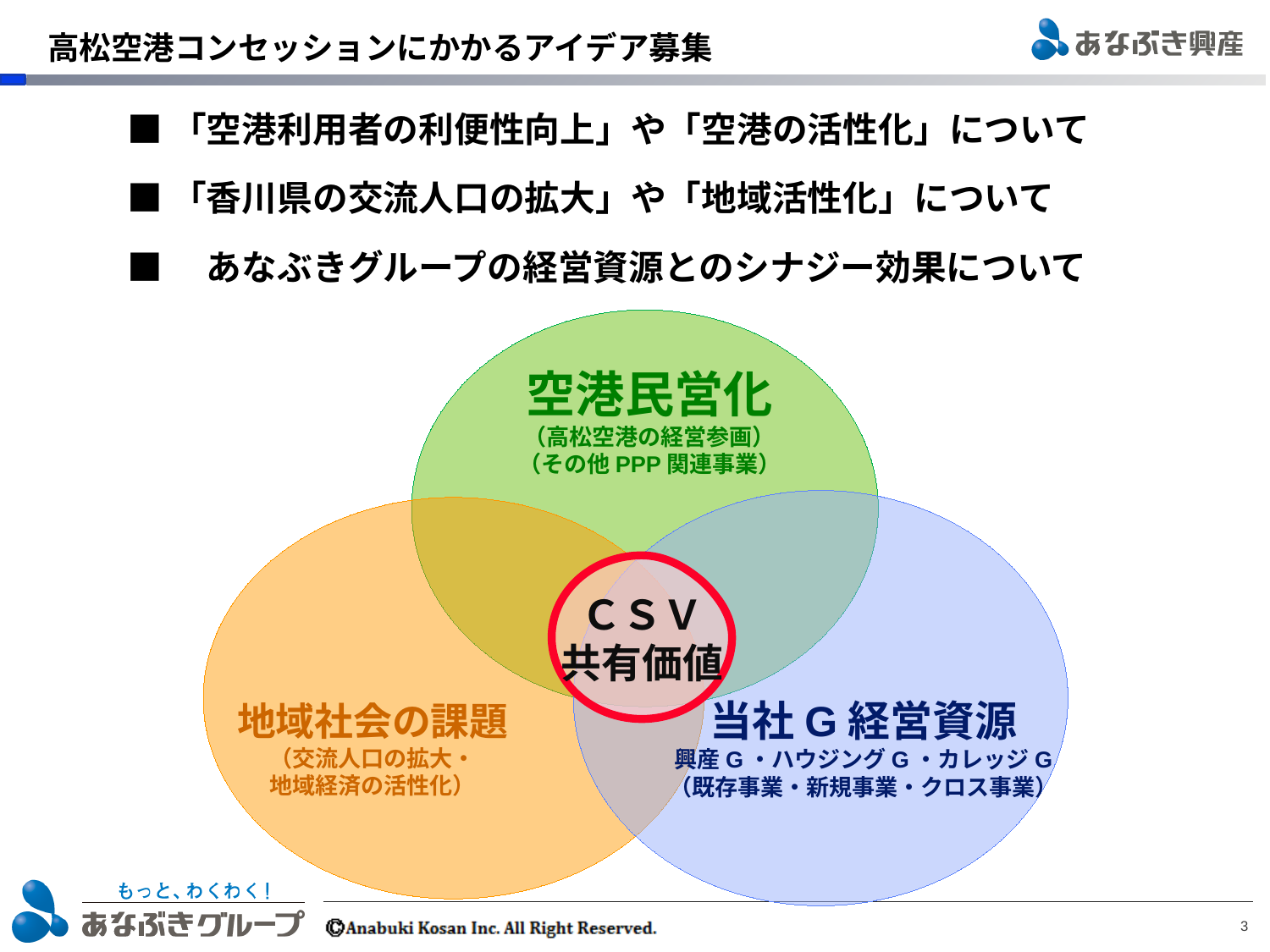

# 高松空港コンセッションにかかるアイデア募集
■「空港利用者の利便性向上」や「空港の活性化」について
■「香川県の交流人口の拡大」や「地域活性化」について

空港民営化
（高松空港の経営参画）
（その他PPP関連事業）

ＣＳＶ
共有価値
当社G経営資源
興産G・ハウジングG・カレッジG
（既存事業・新規事業・クロス事業）
地域社会の課題
（交流人口の拡大・
地域経済の活性化）
■　あなぶきグループの経営資源とのシナジー効果について